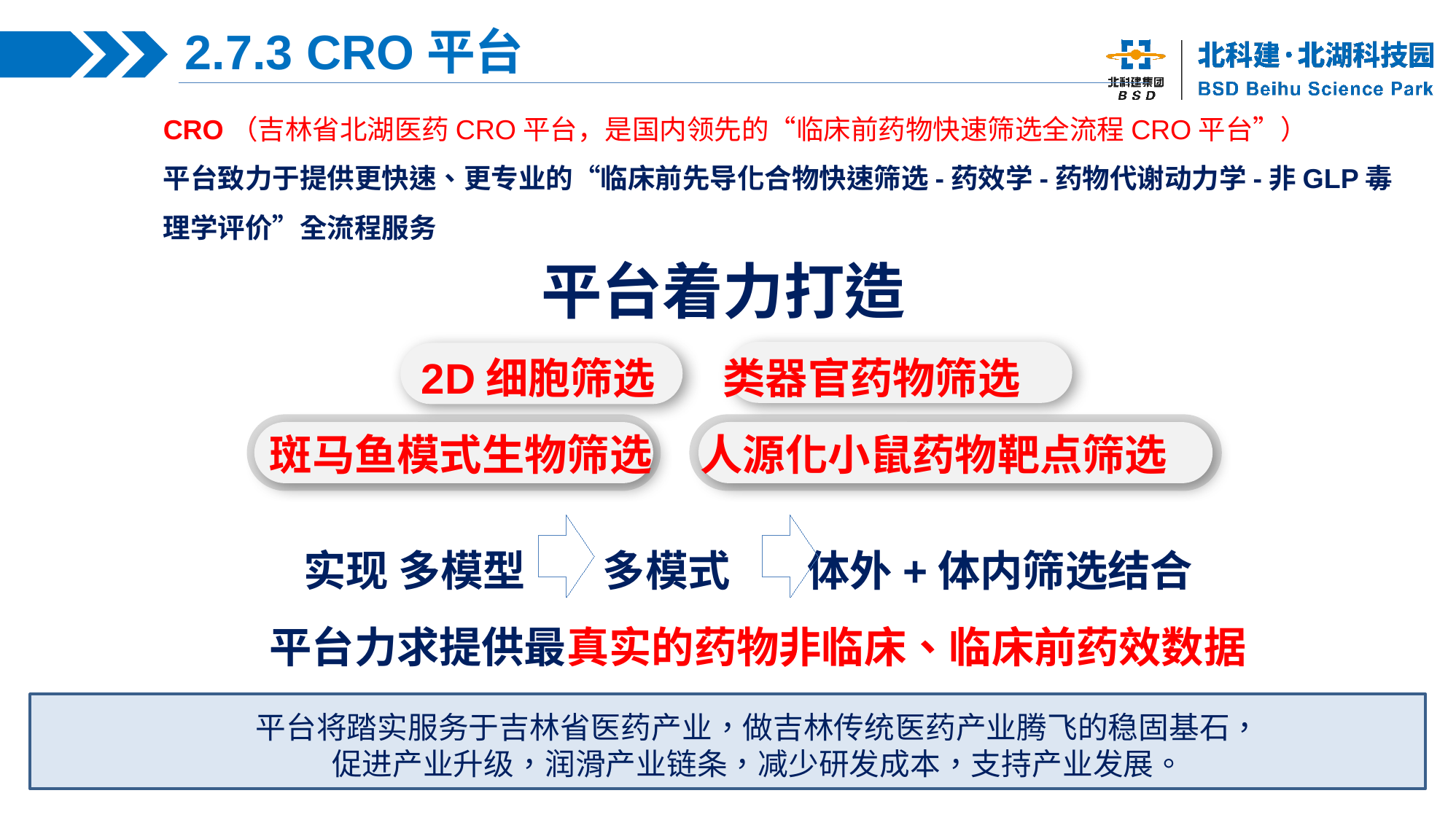

2.7.3 CRO平台

CRO（吉林省北湖医药CRO平台，是国内领先的“临床前药物快速筛选全流程CRO平台”）
平台致力于提供更快速、更专业的“临床前先导化合物快速筛选-药效学-药物代谢动力学-非GLP毒理学评价”全流程服务
平台着力打造
  2D细胞筛选       类器官药物筛选
斑马鱼模式生物筛选     人源化小鼠药物靶点筛选

实现 多模型        多模式        体外+体内筛选结合
平台力求提供最真实的药物非临床、临床前药效数据

平台将踏实服务于吉林省医药产业，做吉林传统医药产业腾飞的稳固基石，
促进产业升级，润滑产业链条，减少研发成本，支持产业发展。